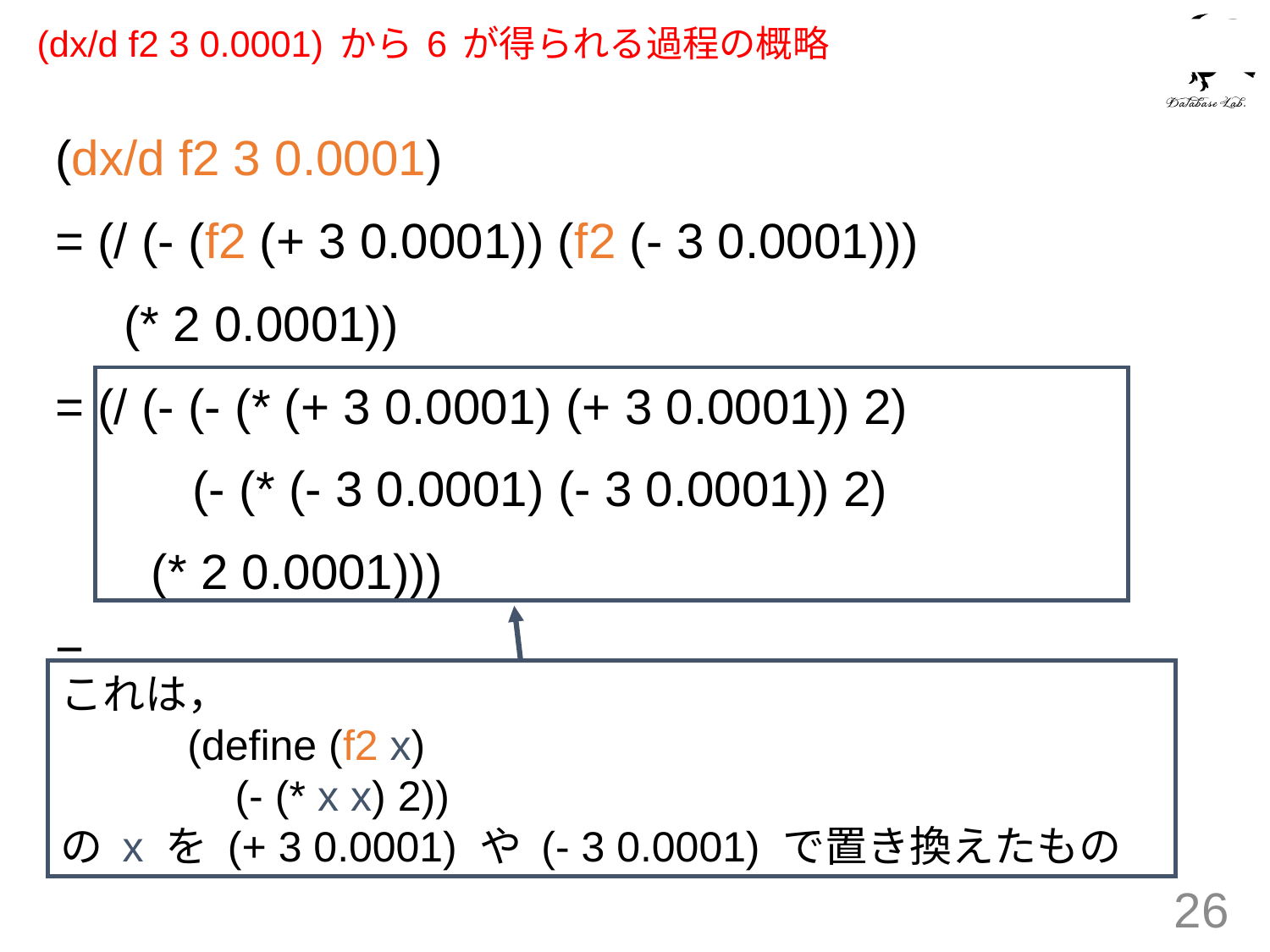

# (dx/d f2 3 0.0001) から 6 が得られる過程の概略
(dx/d f2 3 0.0001)
= (/ (- (f2 (+ 3 0.0001)) (f2 (- 3 0.0001)))
     (* 2 0.0001))
= (/ (- (- (* (+ 3 0.0001) (+ 3 0.0001)) 2)
          (- (* (- 3 0.0001) (- 3 0.0001)) 2)
       (* 2 0.0001)))
= …
= 6

これは，
	(define (f2 x)
	    (- (* x x) 2))
の x を (+ 3 0.0001) や (- 3 0.0001) で置き換えたもの
26